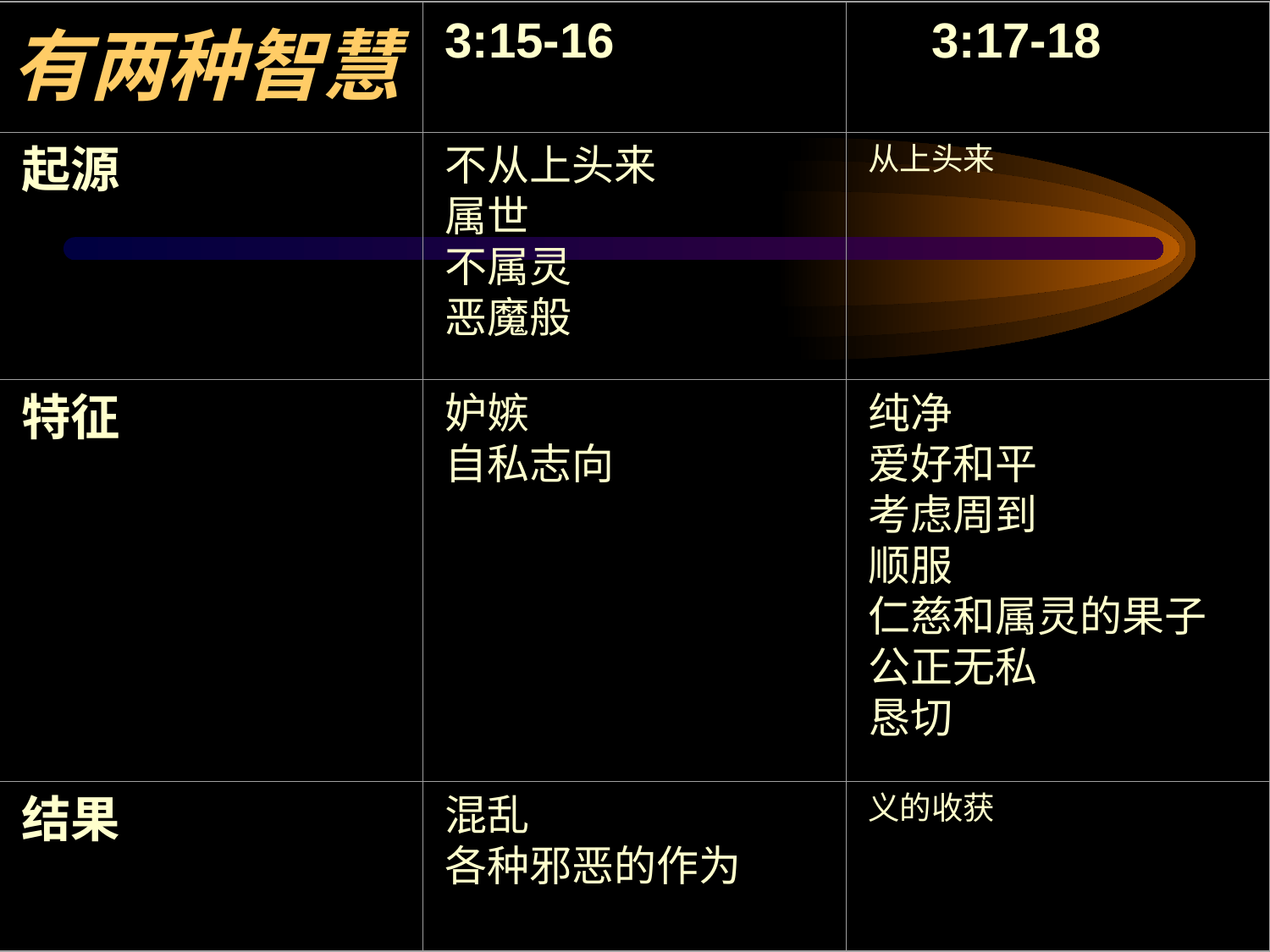

3:15-16

3:17-18

起源

不从上头来
属世
不属灵
恶魔般

从上头来

特征

妒嫉
自私志向

纯净
爱好和平
考虑周到
顺服
仁慈和属灵的果子
公正无私
恳切

结果

混乱
各种邪恶的作为

义的收获

有两种智慧